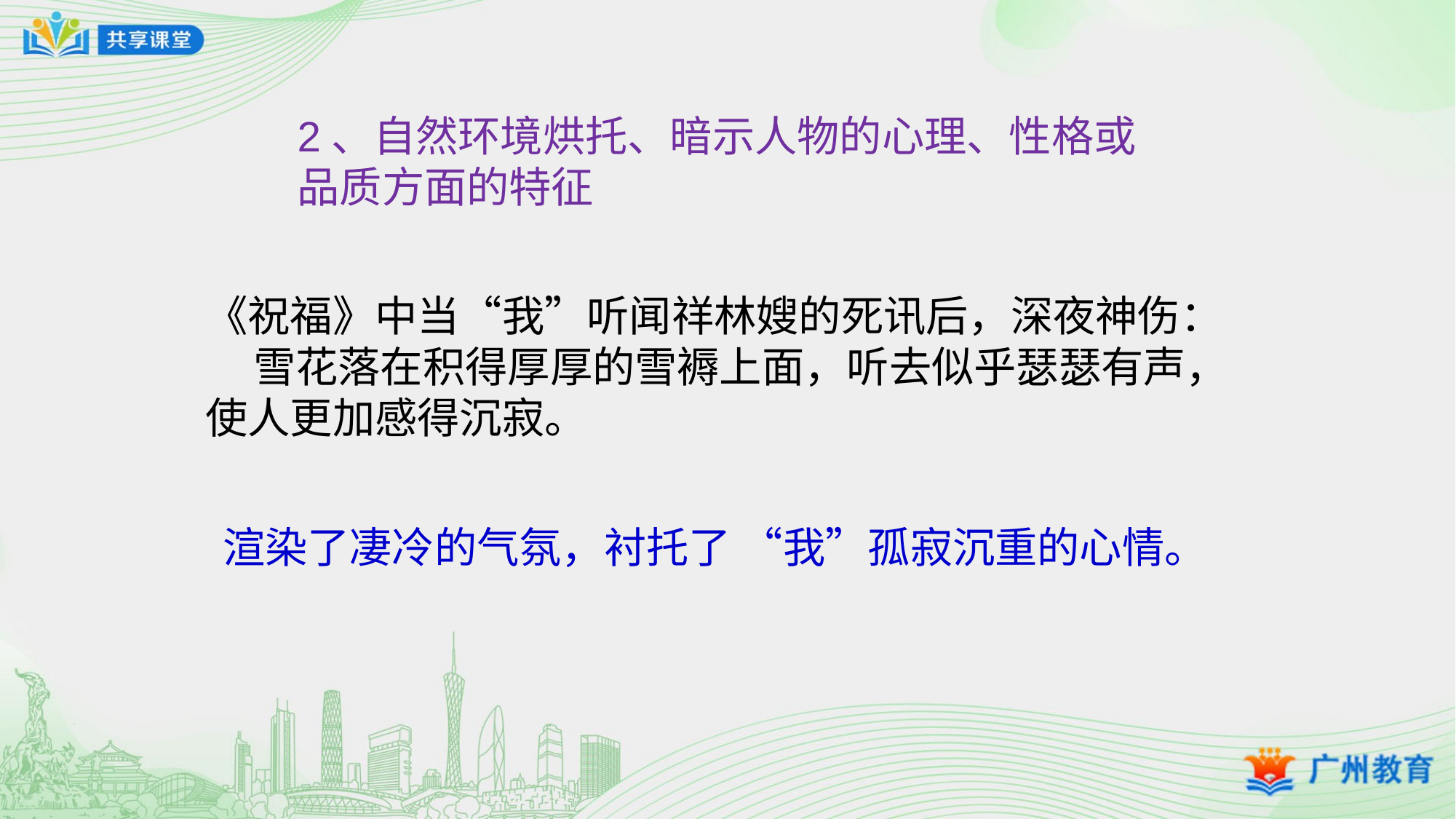

2、自然环境烘托、暗示人物的心理、性格或品质方面的特征
《祝福》中当“我”听闻祥林嫂的死讯后，深夜神伤：
    雪花落在积得厚厚的雪褥上面，听去似乎瑟瑟有声，使人更加感得沉寂。
渲染了凄冷的气氛，衬托了 “我”孤寂沉重的心情。